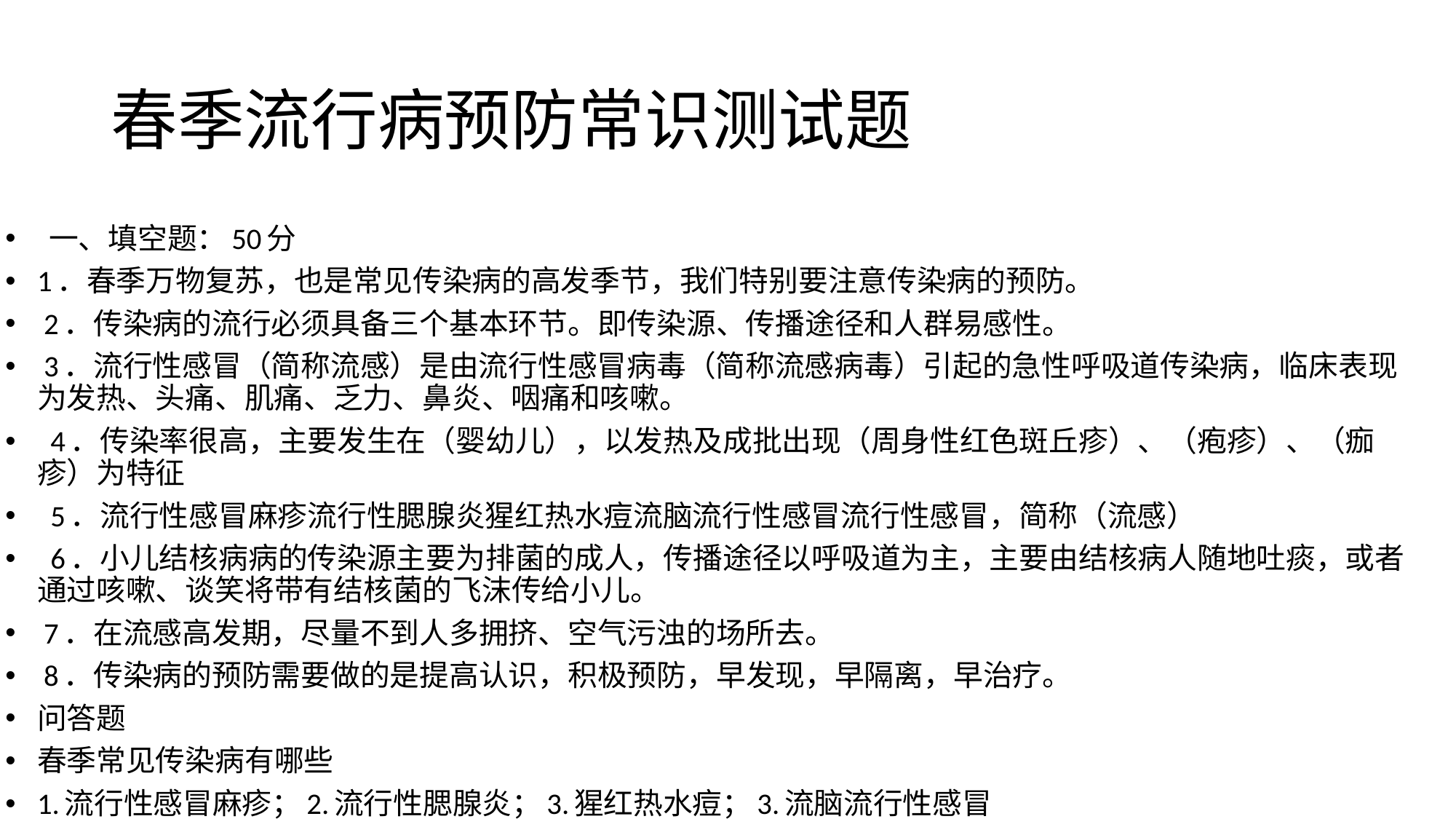

# 春季流行病预防常识测试题
 一、填空题：50分
1．春季万物复苏，也是常见传染病的高发季节，我们特别要注意传染病的预防。
 2．传染病的流行必须具备三个基本环节。即传染源、传播途径和人群易感性。
 3．流行性感冒（简称流感）是由流行性感冒病毒（简称流感病毒）引起的急性呼吸道传染病，临床表现为发热、头痛、肌痛、乏力、鼻炎、咽痛和咳嗽。
  4．传染率很高，主要发生在（婴幼儿），以发热及成批出现（周身性红色斑丘疹）、（疱疹）、（痂疹）为特征
  5．流行性感冒麻疹流行性腮腺炎猩红热水痘流脑流行性感冒流行性感冒，简称（流感）
  6．小儿结核病病的传染源主要为排菌的成人，传播途径以呼吸道为主，主要由结核病人随地吐痰，或者通过咳嗽、谈笑将带有结核菌的飞沫传给小儿。
 7．在流感高发期，尽量不到人多拥挤、空气污浊的场所去。
 8．传染病的预防需要做的是提高认识，积极预防，早发现，早隔离，早治疗。
问答题
春季常见传染病有哪些
1.流行性感冒麻疹；2.流行性腮腺炎；3.猩红热水痘；3.流脑流行性感冒